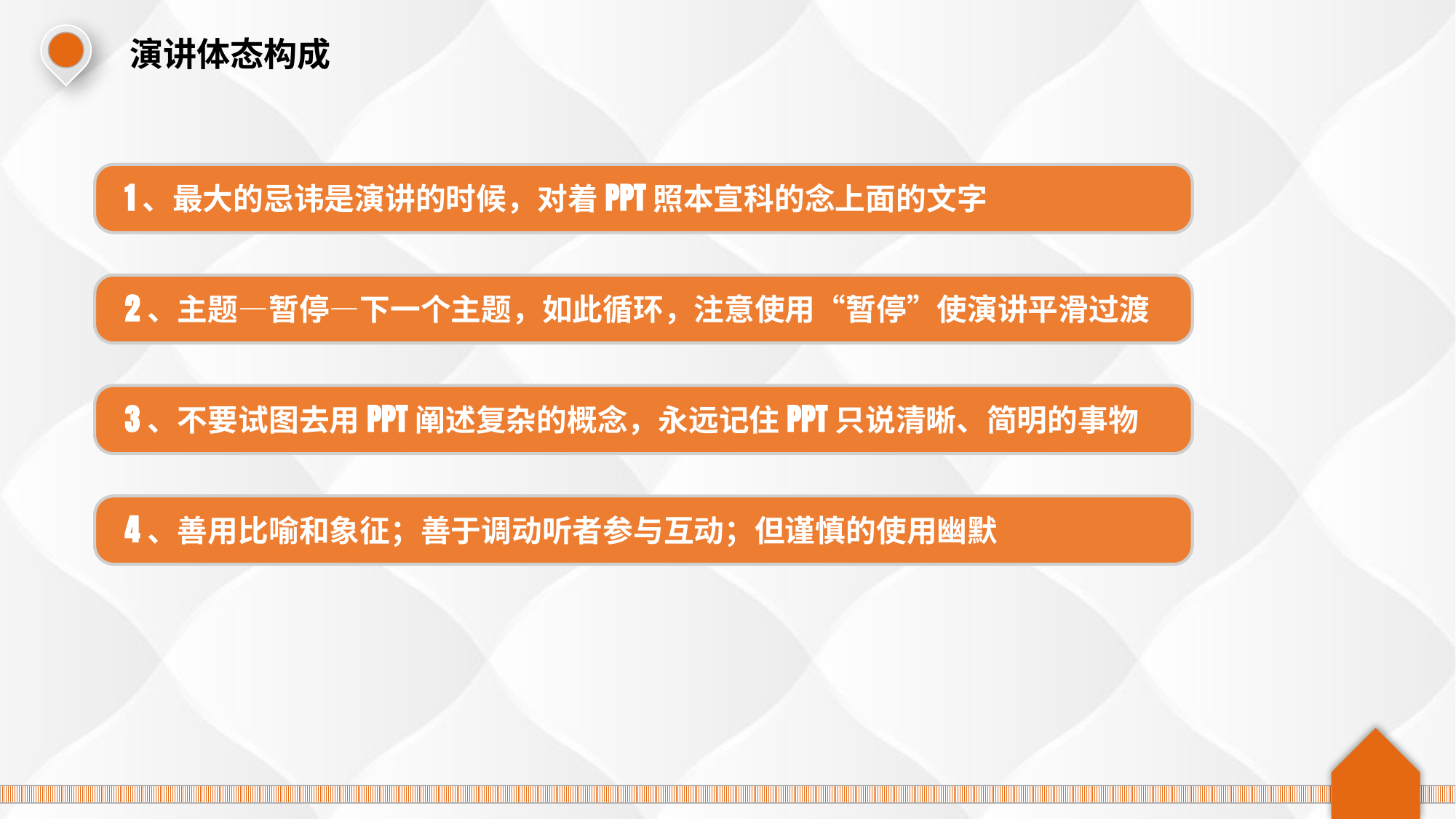

演讲体态构成

1、最大的忌讳是演讲的时候，对着PPT照本宣科的念上面的文字

2、主题—暂停—下一个主题，如此循环，注意使用“暂停”使演讲平滑过渡

3、不要试图去用PPT阐述复杂的概念，永远记住PPT只说清晰、简明的事物

4、善用比喻和象征；善于调动听者参与互动；但谨慎的使用幽默

34